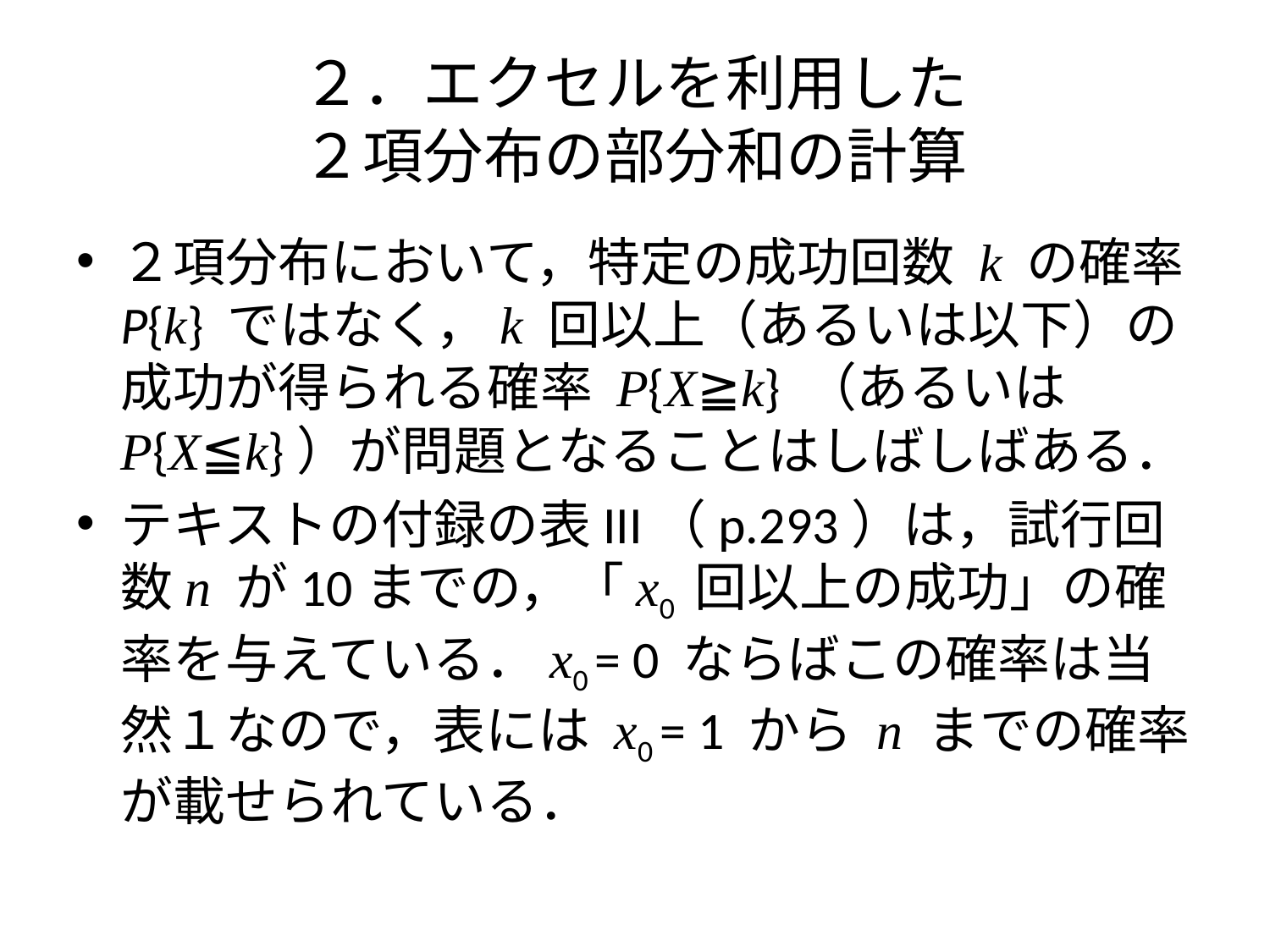

# ２．エクセルを利用した ２項分布の部分和の計算
２項分布において，特定の成功回数 k の確率P{k} ではなく，k 回以上（あるいは以下）の成功が得られる確率 P{X≧k} （あるいはP{X≦k}）が問題となることはしばしばある．
テキストの付録の表III（p.293）は，試行回数n が10までの，「x0  回以上の成功」の確率を与えている．x0 = 0 ならばこの確率は当然１なので，表には x0 = 1 から n までの確率が載せられている．